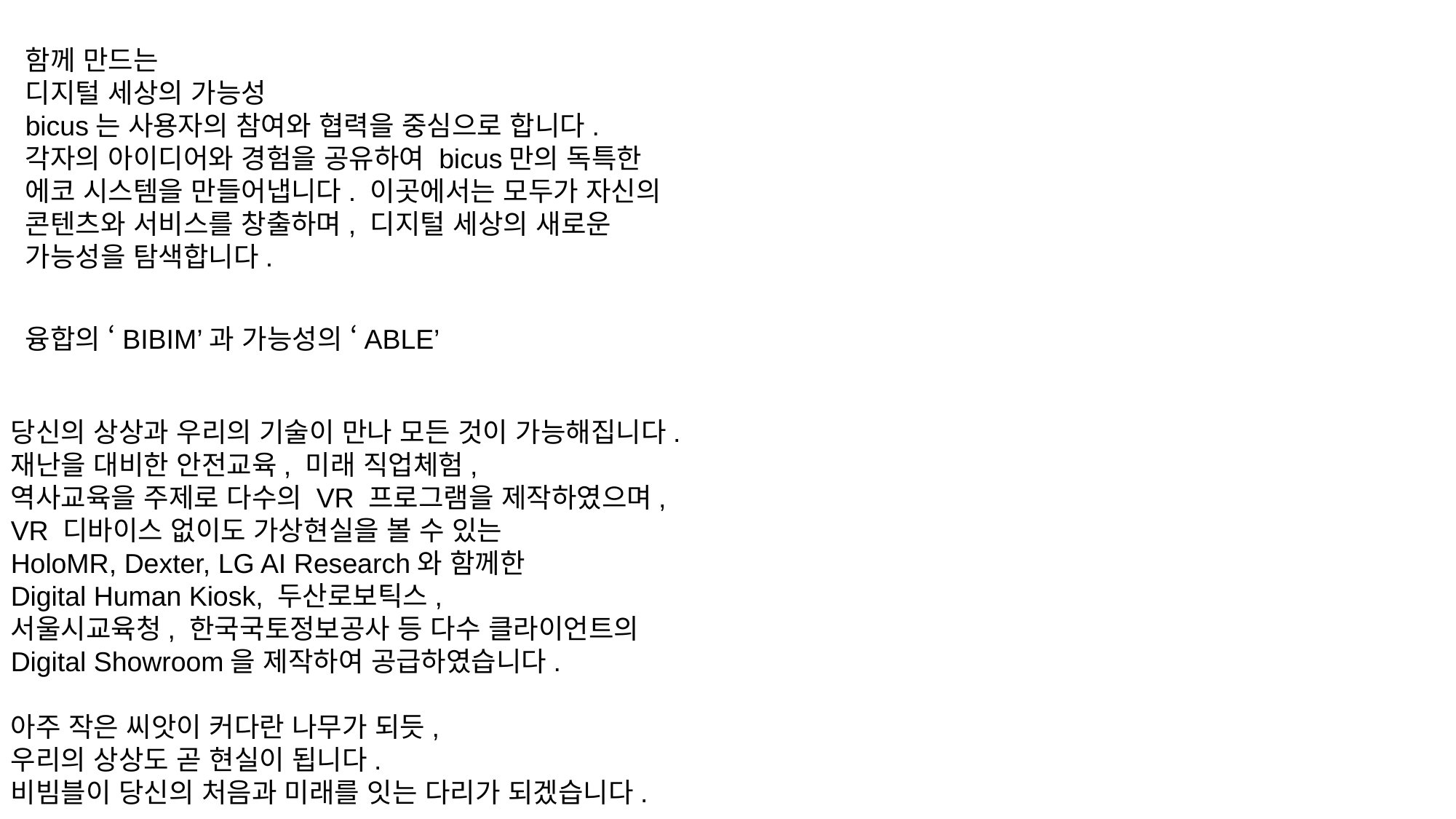

함께 만드는
디지털 세상의 가능성
bicus는 사용자의 참여와 협력을 중심으로 합니다.
각자의 아이디어와 경험을 공유하여 bicus만의 독특한
에코 시스템을 만들어냅니다. 이곳에서는 모두가 자신의
콘텐츠와 서비스를 창출하며, 디지털 세상의 새로운
가능성을 탐색합니다.
융합의 ‘BIBIM’과 가능성의 ‘ABLE’
당신의 상상과 우리의 기술이 만나 모든 것이 가능해집니다.
재난을 대비한 안전교육, 미래 직업체험,
역사교육을 주제로 다수의 VR 프로그램을 제작하였으며,
VR 디바이스 없이도 가상현실을 볼 수 있는
HoloMR, Dexter, LG AI Research와 함께한
Digital Human Kiosk, 두산로보틱스,
서울시교육청, 한국국토정보공사 등 다수 클라이언트의
Digital Showroom을 제작하여 공급하였습니다.

아주 작은 씨앗이 커다란 나무가 되듯,
우리의 상상도 곧 현실이 됩니다.
비빔블이 당신의 처음과 미래를 잇는 다리가 되겠습니다.